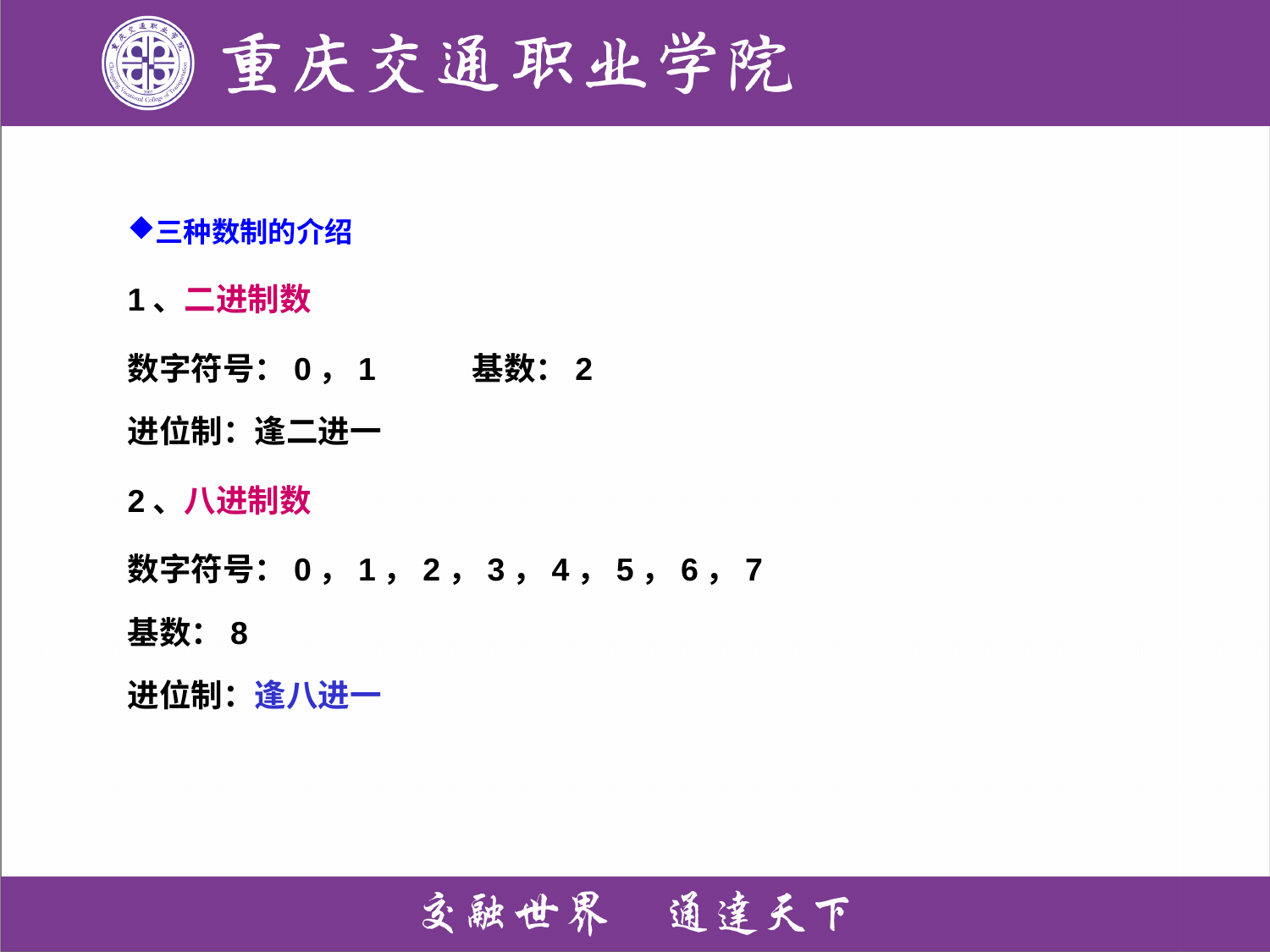

三种数制的介绍
1、二进制数
数字符号：0，1          基数：2
进位制：逢二进一
2、八进制数
数字符号：0，1，2，3，4，5，6，7
基数：8
进位制：逢八进一